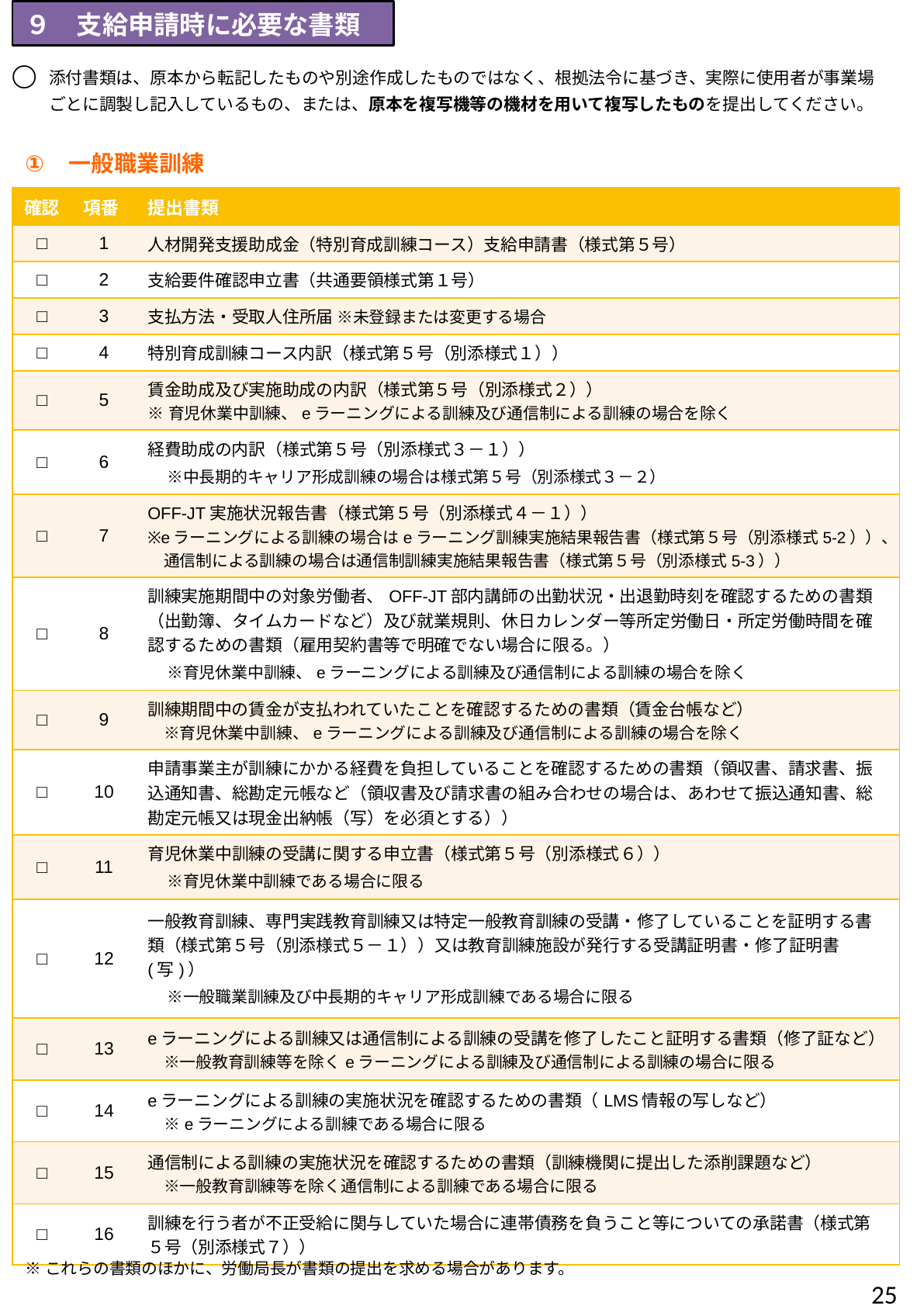

９　支給申請時に必要な書類
添付書類は、原本から転記したものや別途作成したものではなく、根拠法令に基づき、実際に使用者が事業場ごとに調製し記入しているもの、または、原本を複写機等の機材を用いて複写したものを提出してください。
一般職業訓練
| 確認 | 項番 | 提出書類 |
| --- | --- | --- |
| □ | 1 | 人材開発支援助成金（特別育成訓練コース）支給申請書（様式第５号） |
| □ | 2 | 支給要件確認申立書（共通要領様式第１号） |
| □ | 3 | 支払方法・受取人住所届 ※未登録または変更する場合 |
| □ | 4 | 特別育成訓練コース内訳（様式第５号（別添様式１）） |
| □ | 5 | 賃金助成及び実施助成の内訳（様式第５号（別添様式２）） ※育児休業中訓練、eラーニングによる訓練及び通信制による訓練の場合を除く |
| □ | 6 | 経費助成の内訳（様式第５号（別添様式３－１）） 　※中長期的キャリア形成訓練の場合は様式第５号（別添様式３－２） |
| □ | 7 | OFF-JT実施状況報告書（様式第５号（別添様式４－１）） ※eラーニングによる訓練の場合はeラーニング訓練実施結果報告書（様式第５号（別添様式5-2））、 　通信制による訓練の場合は通信制訓練実施結果報告書（様式第５号（別添様式5-3）） |
| □ | 8 | 訓練実施期間中の対象労働者、OFF-JT部内講師の出勤状況・出退勤時刻を確認するための書類（出勤簿、タイムカードなど）及び就業規則、休日カレンダー等所定労働日・所定労働時間を確認するための書類（雇用契約書等で明確でない場合に限る。） 　※育児休業中訓練、eラーニングによる訓練及び通信制による訓練の場合を除く |
| □ | 9 | 訓練期間中の賃金が支払われていたことを確認するための書類（賃金台帳など） 　※育児休業中訓練、eラーニングによる訓練及び通信制による訓練の場合を除く |
| □ | 10 | 申請事業主が訓練にかかる経費を負担していることを確認するための書類（領収書、請求書、振込通知書、総勘定元帳など（領収書及び請求書の組み合わせの場合は、あわせて振込通知書、総勘定元帳又は現金出納帳（写）を必須とする）） |
| □ | 11 | 育児休業中訓練の受講に関する申立書（様式第５号（別添様式６）） 　※育児休業中訓練である場合に限る |
| □ | 12 | 一般教育訓練、専門実践教育訓練又は特定一般教育訓練の受講・修了していることを証明する書類（様式第５号（別添様式５－１））又は教育訓練施設が発行する受講証明書・修了証明書(写)） 　※一般職業訓練及び中長期的キャリア形成訓練である場合に限る |
| □ | 13 | eラーニングによる訓練又は通信制による訓練の受講を修了したこと証明する書類（修了証など） 　※一般教育訓練等を除くeラーニングによる訓練及び通信制による訓練の場合に限る |
| □ | 14 | eラーニングによる訓練の実施状況を確認するための書類（LMS情報の写しなど） 　※eラーニングによる訓練である場合に限る |
| □ | 15 | 通信制による訓練の実施状況を確認するための書類（訓練機関に提出した添削課題など） 　※一般教育訓練等を除く通信制による訓練である場合に限る |
| □ | 16 | 訓練を行う者が不正受給に関与していた場合に連帯債務を負うこと等についての承諾書（様式第５号（別添様式７）） |
25
※これらの書類のほかに、労働局長が書類の提出を求める場合があります。